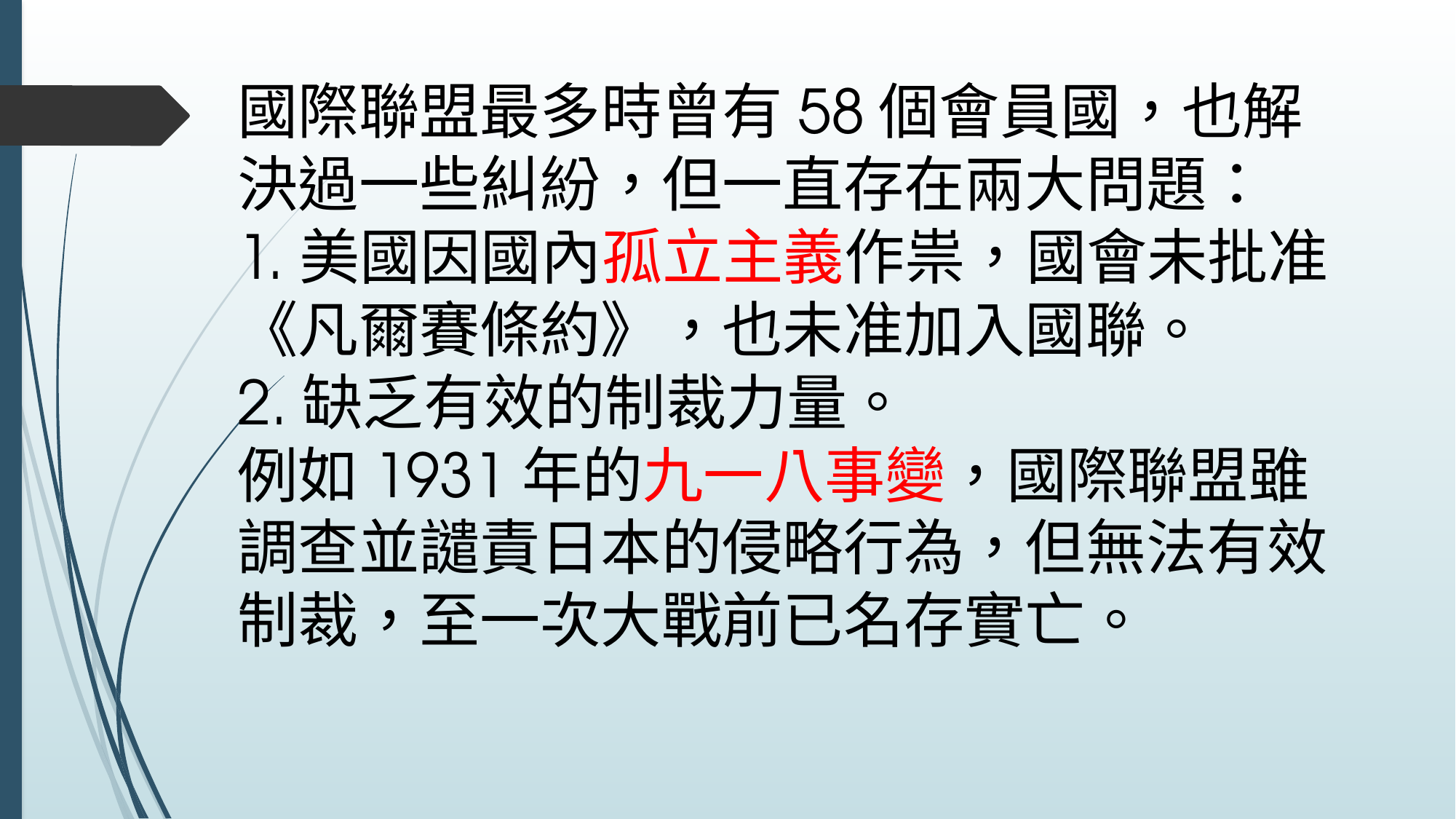

# 國際聯盟最多時曾有58個會員國，也解決過一些糾紛，但一直存在兩大問題： 1.美國因國內孤立主義作祟，國會未批准《凡爾賽條約》，也未准加入國聯。 2.缺乏有效的制裁力量。 例如1931年的九一八事變，國際聯盟雖調查並譴責日本的侵略行為，但無法有效制裁，至一次大戰前已名存實亡。